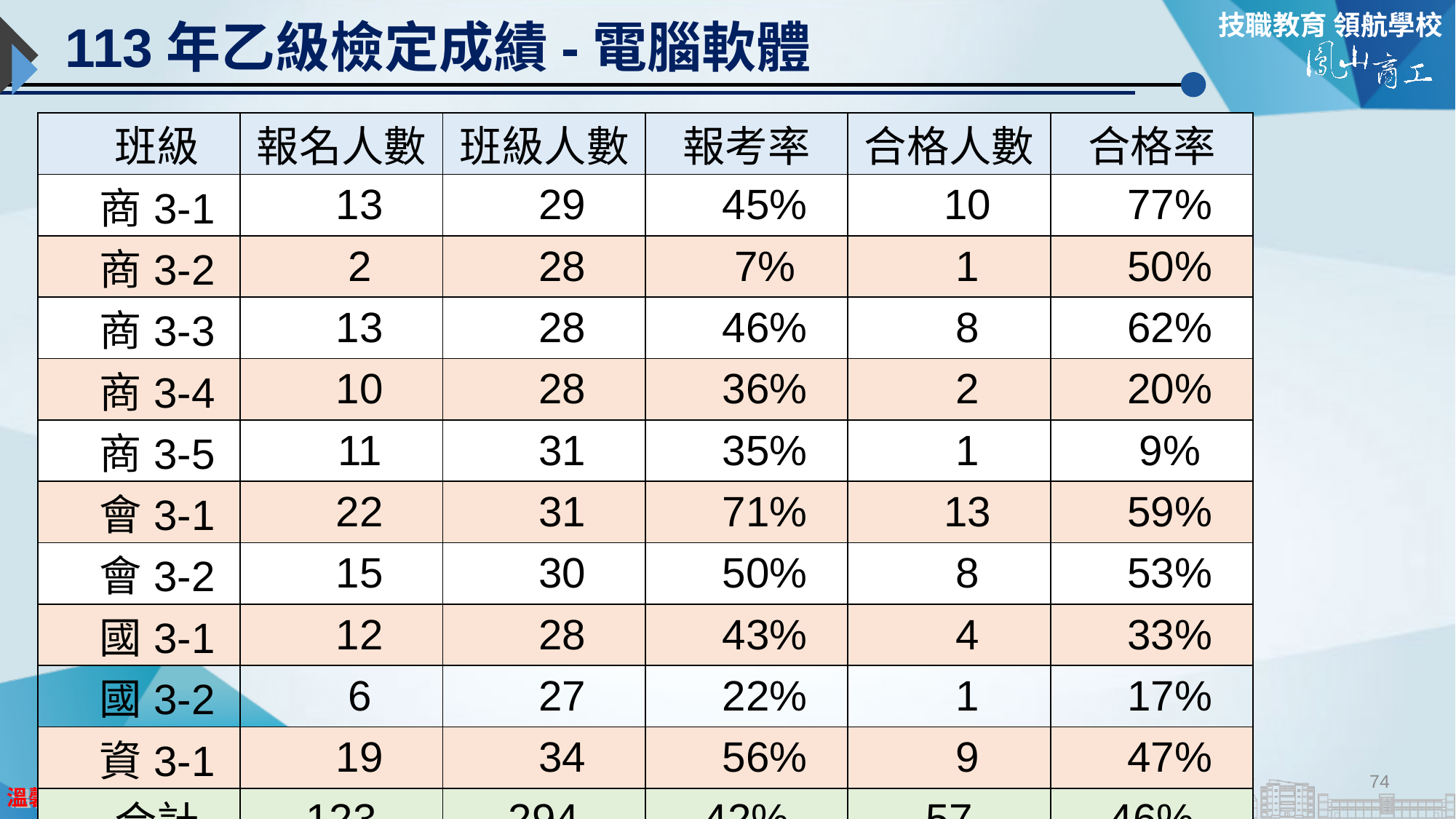

# 113年乙級檢定成績-電腦軟體
| 班級 | 報名人數 | 班級人數 | 報考率 | 合格人數 | 合格率 |
| --- | --- | --- | --- | --- | --- |
| 商3-1 | 13 | 29 | 45% | 10 | 77% |
| 商3-2 | 2 | 28 | 7% | 1 | 50% |
| 商3-3 | 13 | 28 | 46% | 8 | 62% |
| 商3-4 | 10 | 28 | 36% | 2 | 20% |
| 商3-5 | 11 | 31 | 35% | 1 | 9% |
| 會3-1 | 22 | 31 | 71% | 13 | 59% |
| 會3-2 | 15 | 30 | 50% | 8 | 53% |
| 國3-1 | 12 | 28 | 43% | 4 | 33% |
| 國3-2 | 6 | 27 | 22% | 1 | 17% |
| 資3-1 | 19 | 34 | 56% | 9 | 47% |
| 合計 | 123 | 294 | 42% | 57 | 46% |

74